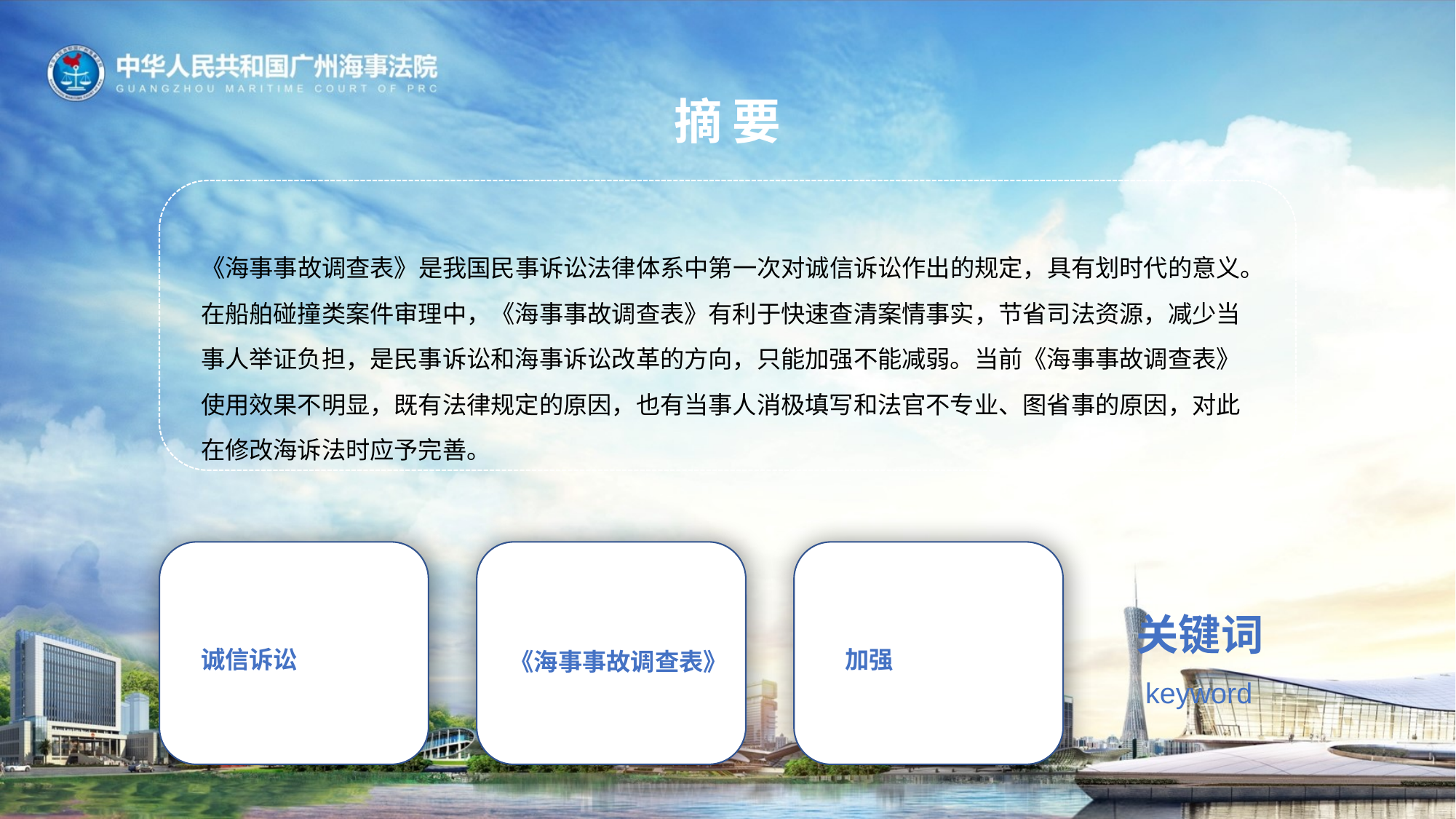

摘要

《海事事故调查表》是我国民事诉讼法律体系中第一次对诚信诉讼作出的规定，具有划时代的意义。在船舶碰撞类案件审理中，《海事事故调查表》有利于快速查清案情事实，节省司法资源，减少当事人举证负担，是民事诉讼和海事诉讼改革的方向，只能加强不能减弱。当前《海事事故调查表》使用效果不明显，既有法律规定的原因，也有当事人消极填写和法官不专业、图省事的原因，对此在修改海诉法时应予完善。

关键词
加强
诚信诉讼
《海事事故调查表》
keyword